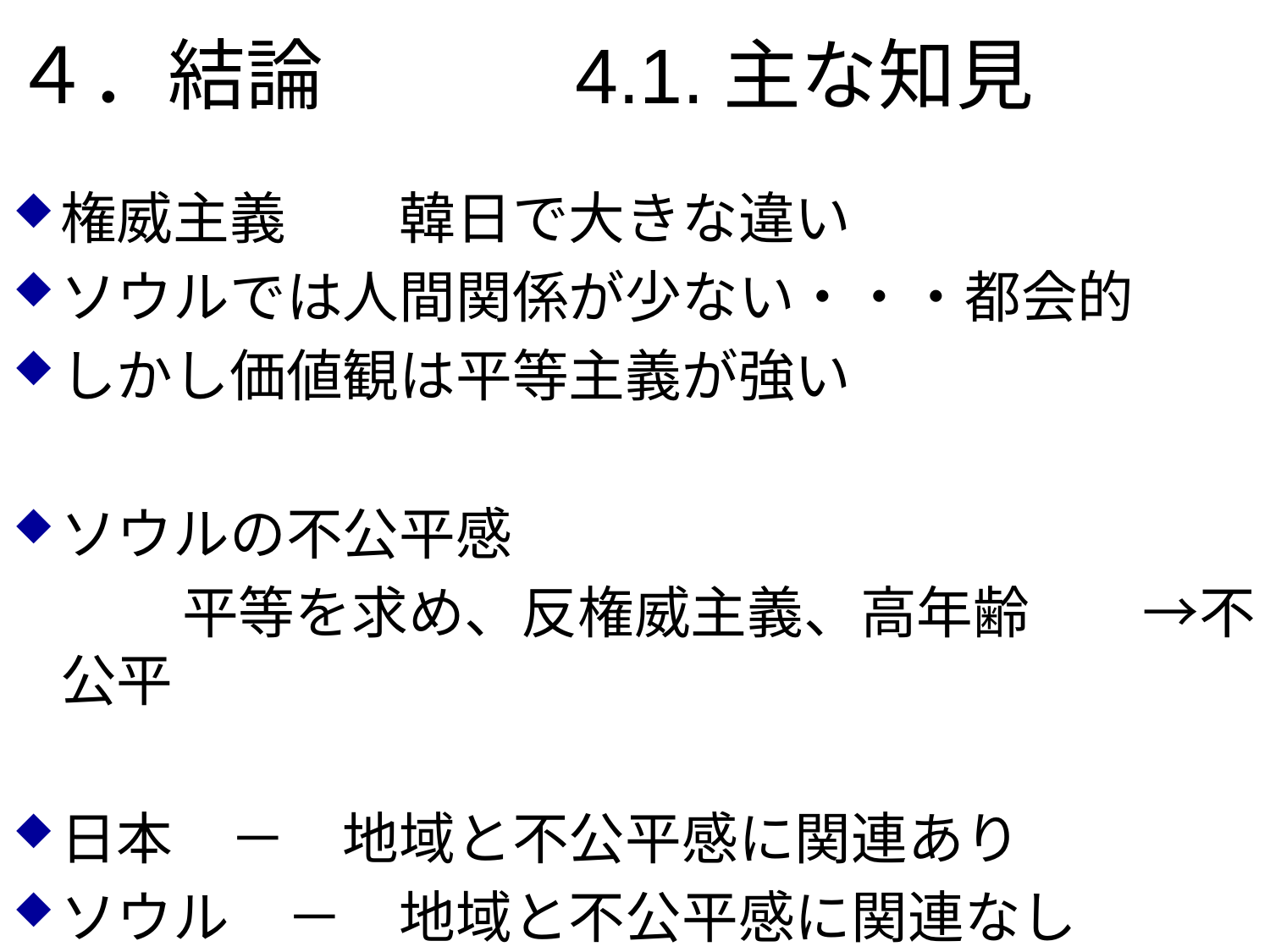

# ４．結論　　　4.1.主な知見
権威主義　　韓日で大きな違い
ソウルでは人間関係が少ない・・・都会的
しかし価値観は平等主義が強い

ソウルの不公平感
　　　平等を求め、反権威主義、高年齢　　→不公平

日本　－　地域と不公平感に関連あり
ソウル　－　地域と不公平感に関連なし